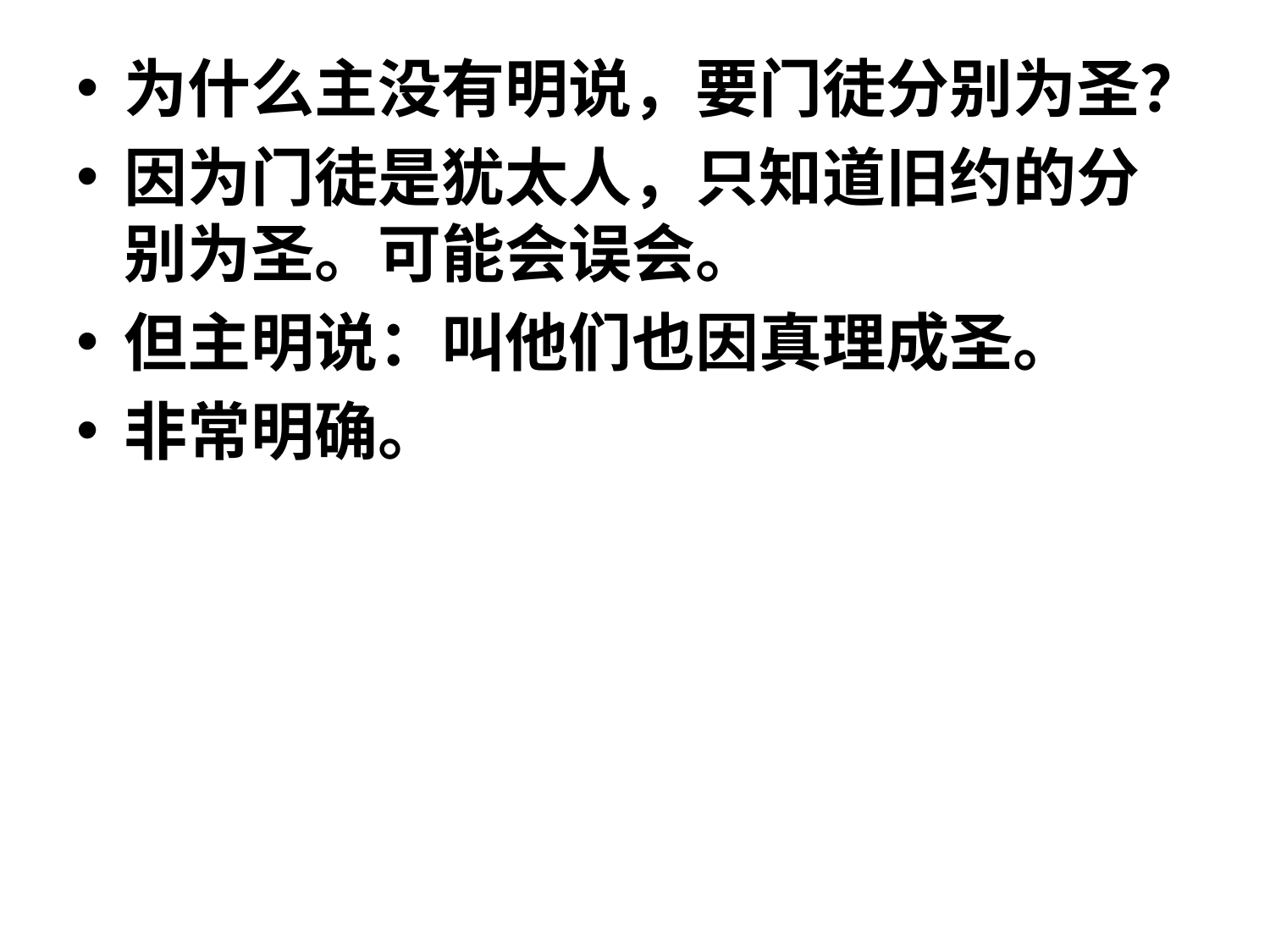

为什么主没有明说，要门徒分别为圣？
因为门徒是犹太人，只知道旧约的分别为圣。可能会误会。
但主明说：叫他们也因真理成圣。
非常明确。